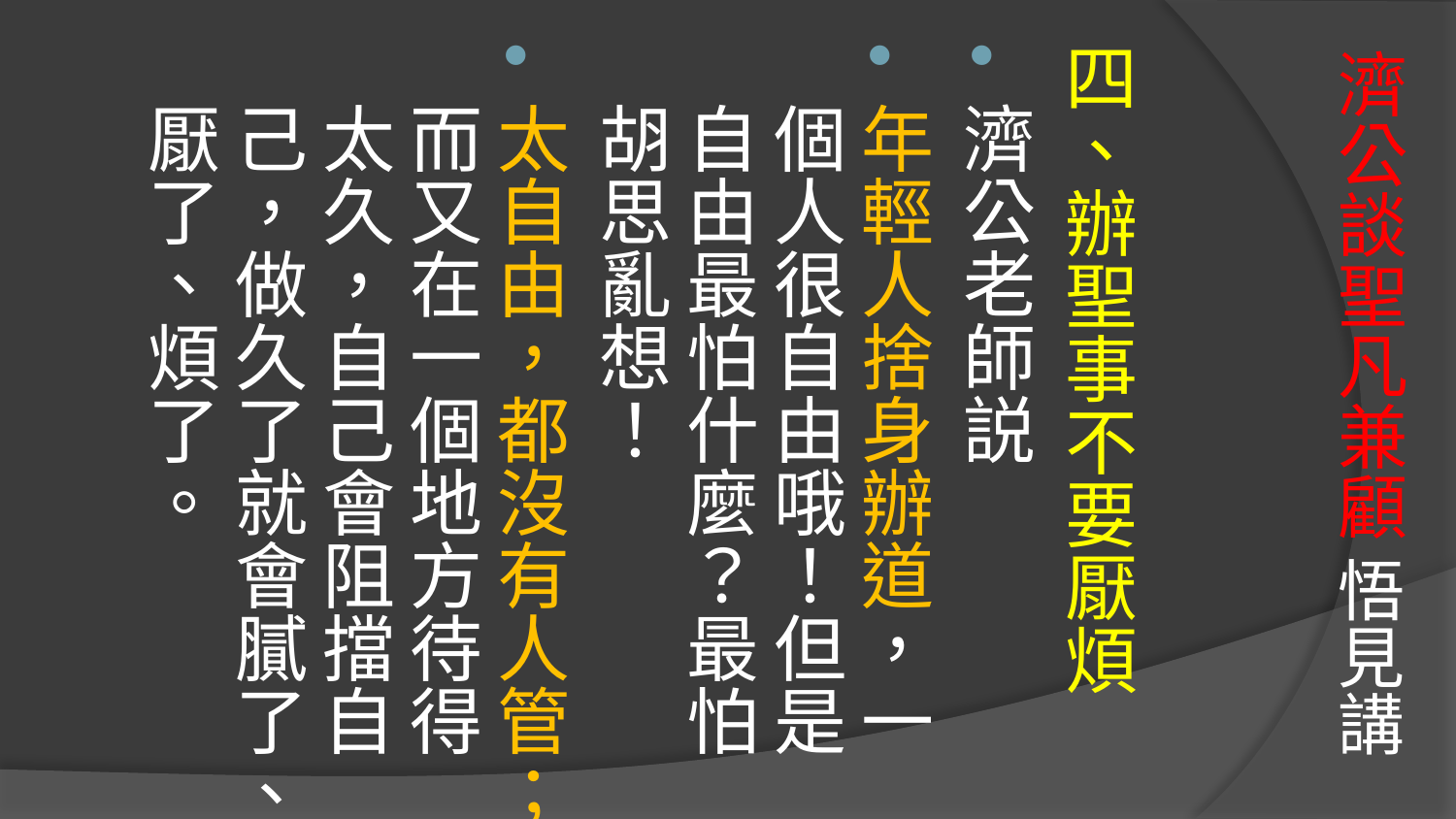

# 濟公談聖凡兼顧 悟見講
四、辦聖事不要厭煩
濟公老師説
年輕人捨身辦道，一個人很自由哦！但是自由最怕什麼？最怕胡思亂想！
太自由，都沒有人管；而又在一個地方待得太久，自己會阻擋自己，做久了就會膩了、厭了、煩了。